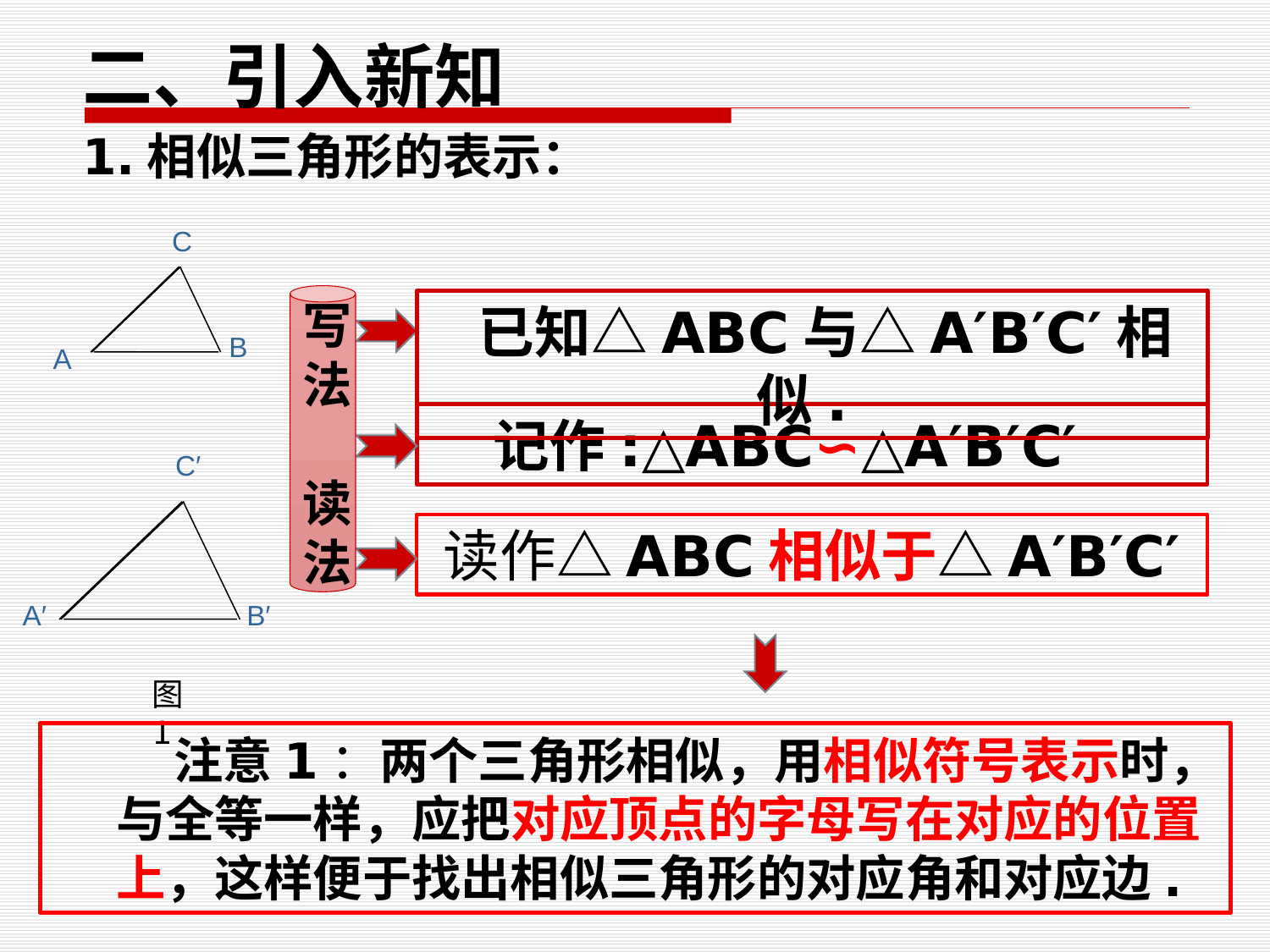

# 二、引入新知
1.相似三角形的表示：
C

B
A

C′

A′
B′

图1
写法

读法
 已知△ABC与△A′B′C′相似.

记作:△ABC∽△A′B′C′

读作△ABC相似于△A′B′C′

     注意1：两个三角形相似，用相似符号表示时，与全等一样，应把对应顶点的字母写在对应的位置上，这样便于找出相似三角形的对应角和对应边.